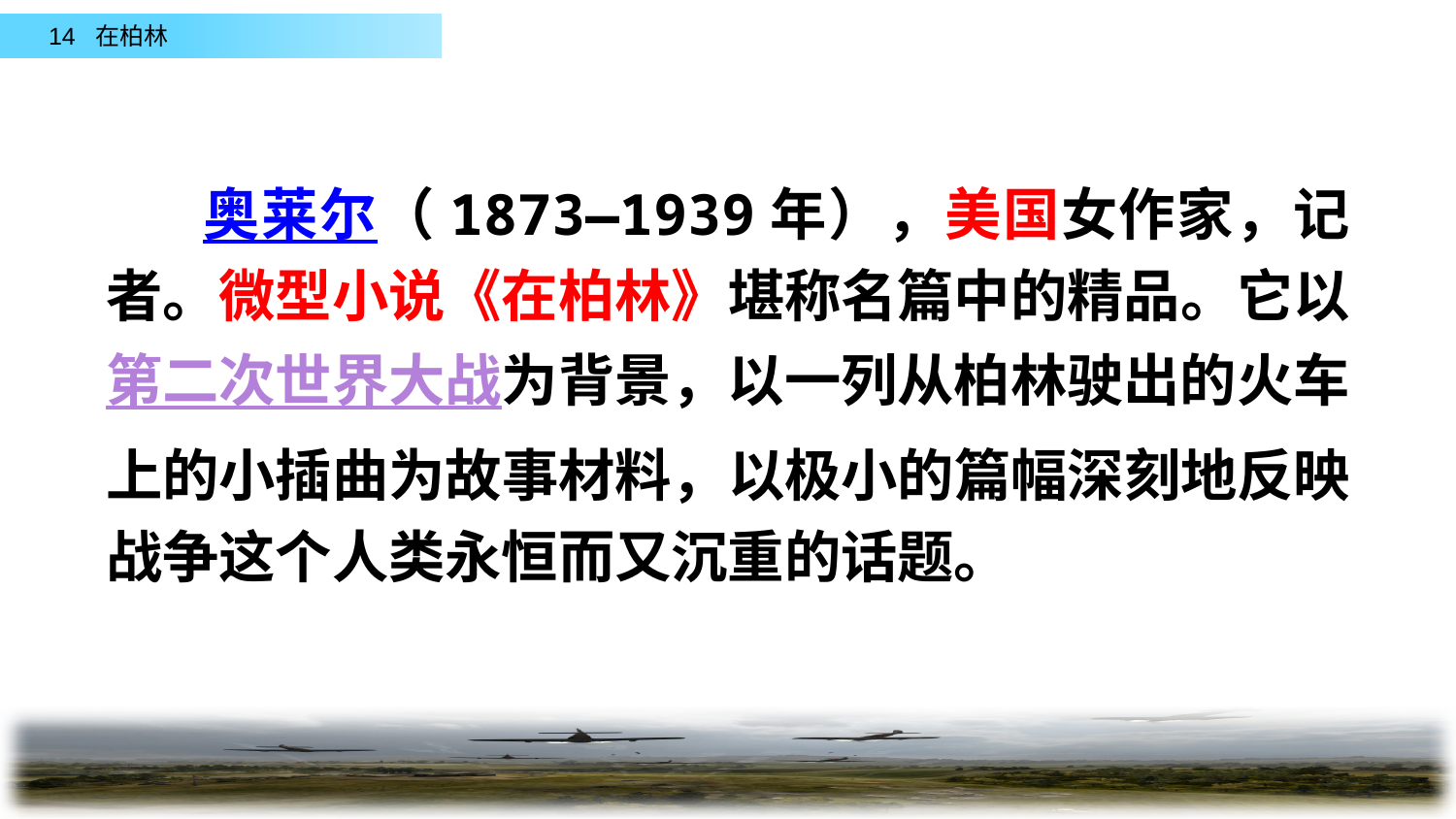

奥莱尔（1873—1939年），美国女作家，记者。微型小说《在柏林》堪称名篇中的精品。它以第二次世界大战为背景，以一列从柏林驶出的火车上的小插曲为故事材料，以极小的篇幅深刻地反映战争这个人类永恒而又沉重的话题。